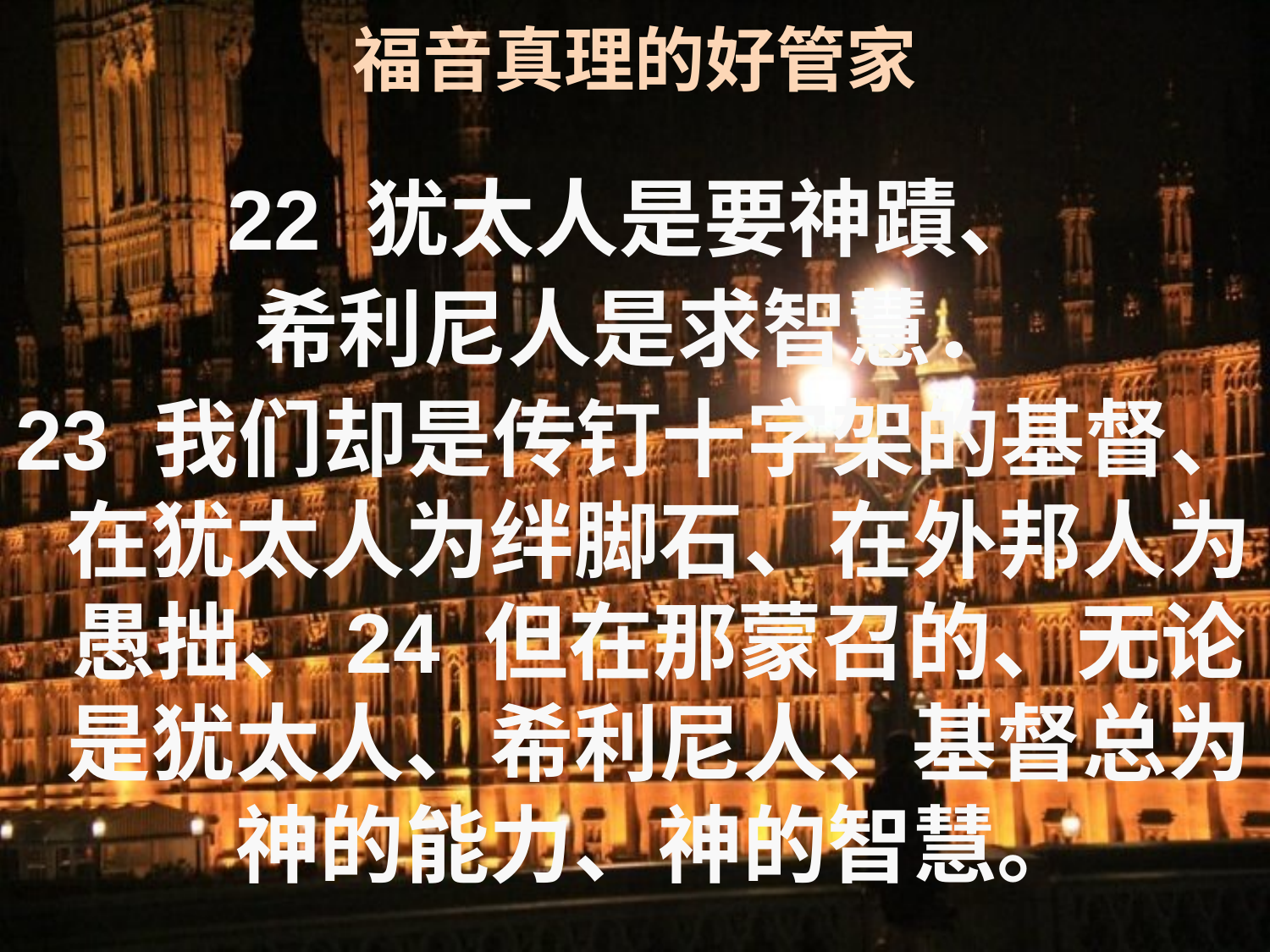

福音真理的好管家
22 犹太人是要神蹟、
希利尼人是求智慧．
23 我们却是传钉十字架的基督、在犹太人为绊脚石、在外邦人为愚拙、24 但在那蒙召的、无论是犹太人、希利尼人、基督总为神的能力、神的智慧。